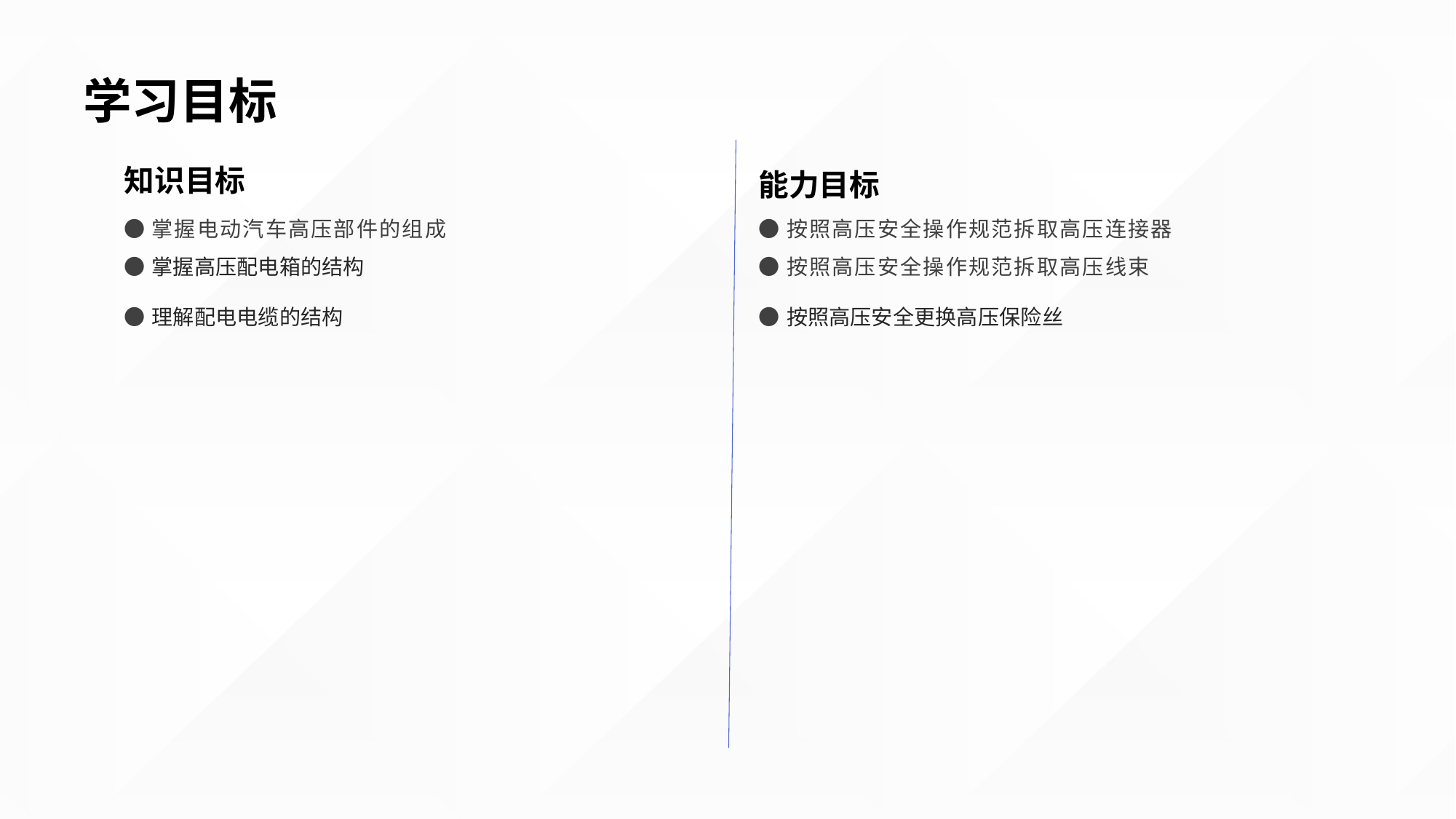

学习目标
知识目标
能力目标
●掌握电动汽车高压部件的组成
●掌握高压配电箱的结构
●理解配电电缆的结构

●按照高压安全操作规范拆取高压连接器
●按照高压安全操作规范拆取高压线束
●按照高压安全更换高压保险丝